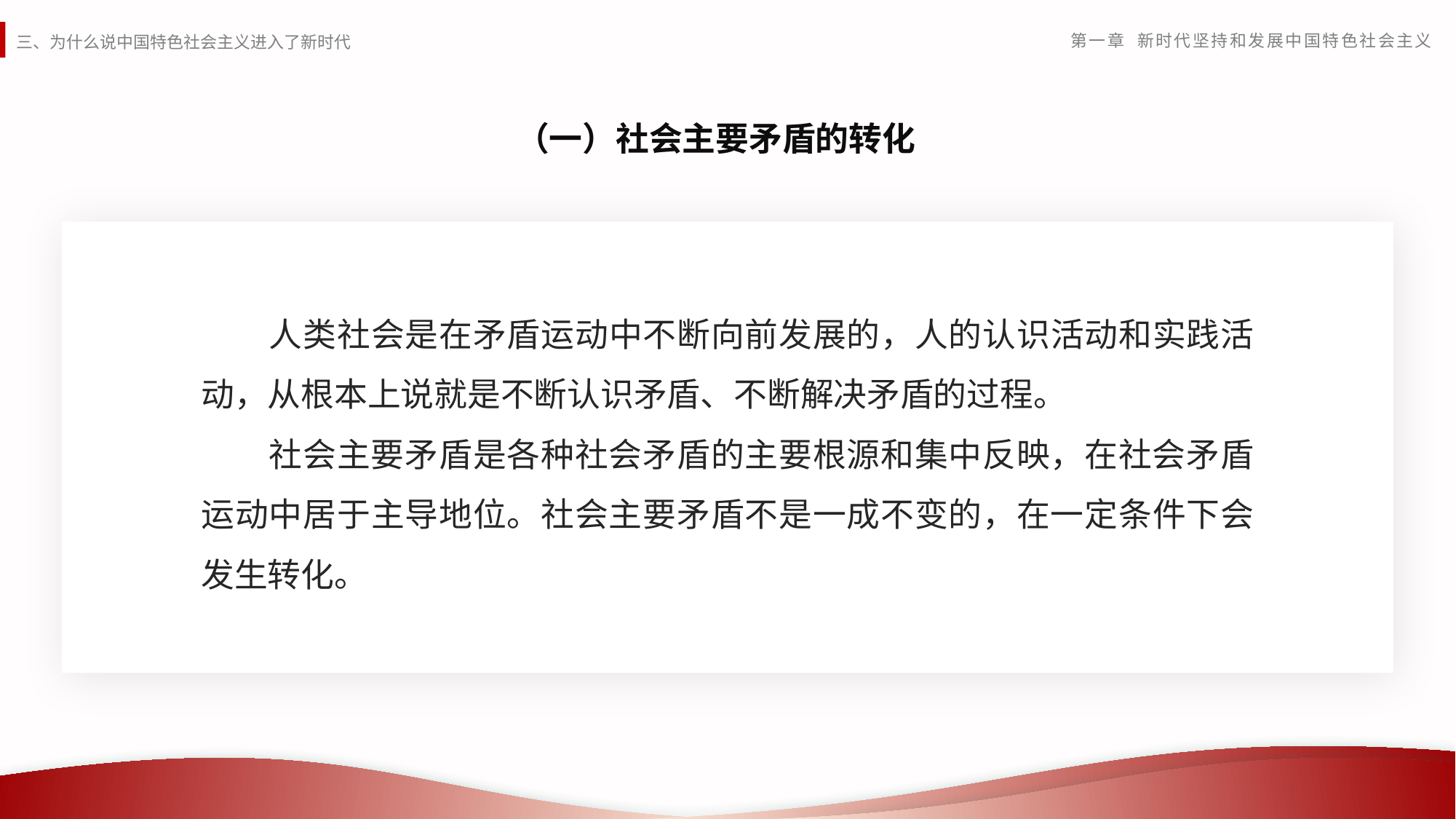

（一）社会主要矛盾的转化

　　人类社会是在矛盾运动中不断向前发展的，人的认识活动和实践活动，从根本上说就是不断认识矛盾、不断解决矛盾的过程。
　　社会主要矛盾是各种社会矛盾的主要根源和集中反映，在社会矛盾运动中居于主导地位。社会主要矛盾不是一成不变的，在一定条件下会发生转化。